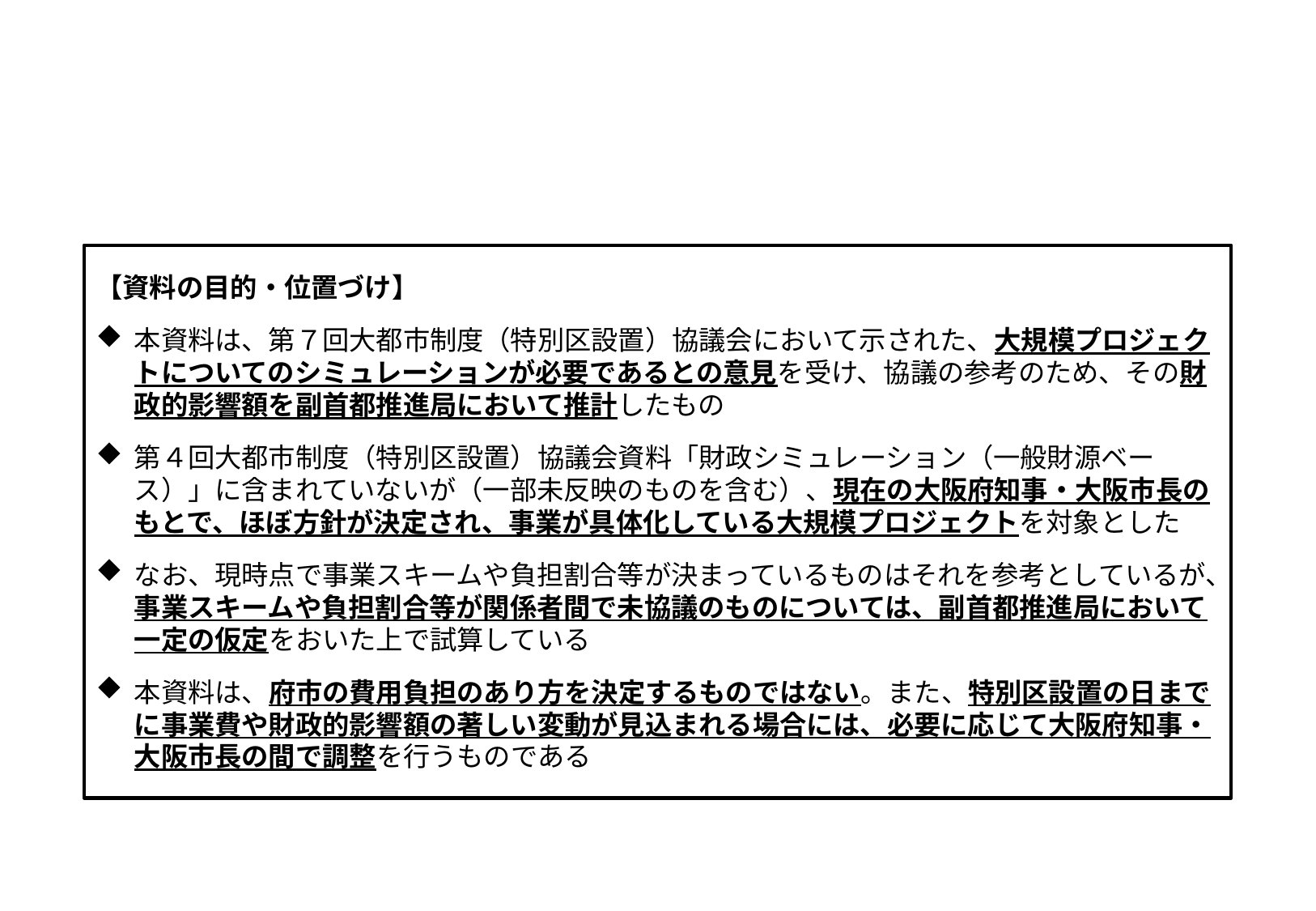

【資料の目的・位置づけ】
本資料は、第７回大都市制度（特別区設置）協議会において示された、大規模プロジェクトについてのシミュレーションが必要であるとの意見を受け、協議の参考のため、その財政的影響額を副首都推進局において推計したもの
第４回大都市制度（特別区設置）協議会資料「財政シミュレーション（一般財源ベース）」に含まれていないが（一部未反映のものを含む）、現在の大阪府知事・大阪市長のもとで、ほぼ方針が決定され、事業が具体化している大規模プロジェクトを対象とした
なお、現時点で事業スキームや負担割合等が決まっているものはそれを参考としているが、事業スキームや負担割合等が関係者間で未協議のものについては、副首都推進局において一定の仮定をおいた上で試算している
本資料は、府市の費用負担のあり方を決定するものではない。また、特別区設置の日までに事業費や財政的影響額の著しい変動が見込まれる場合には、必要に応じて大阪府知事・大阪市長の間で調整を行うものである